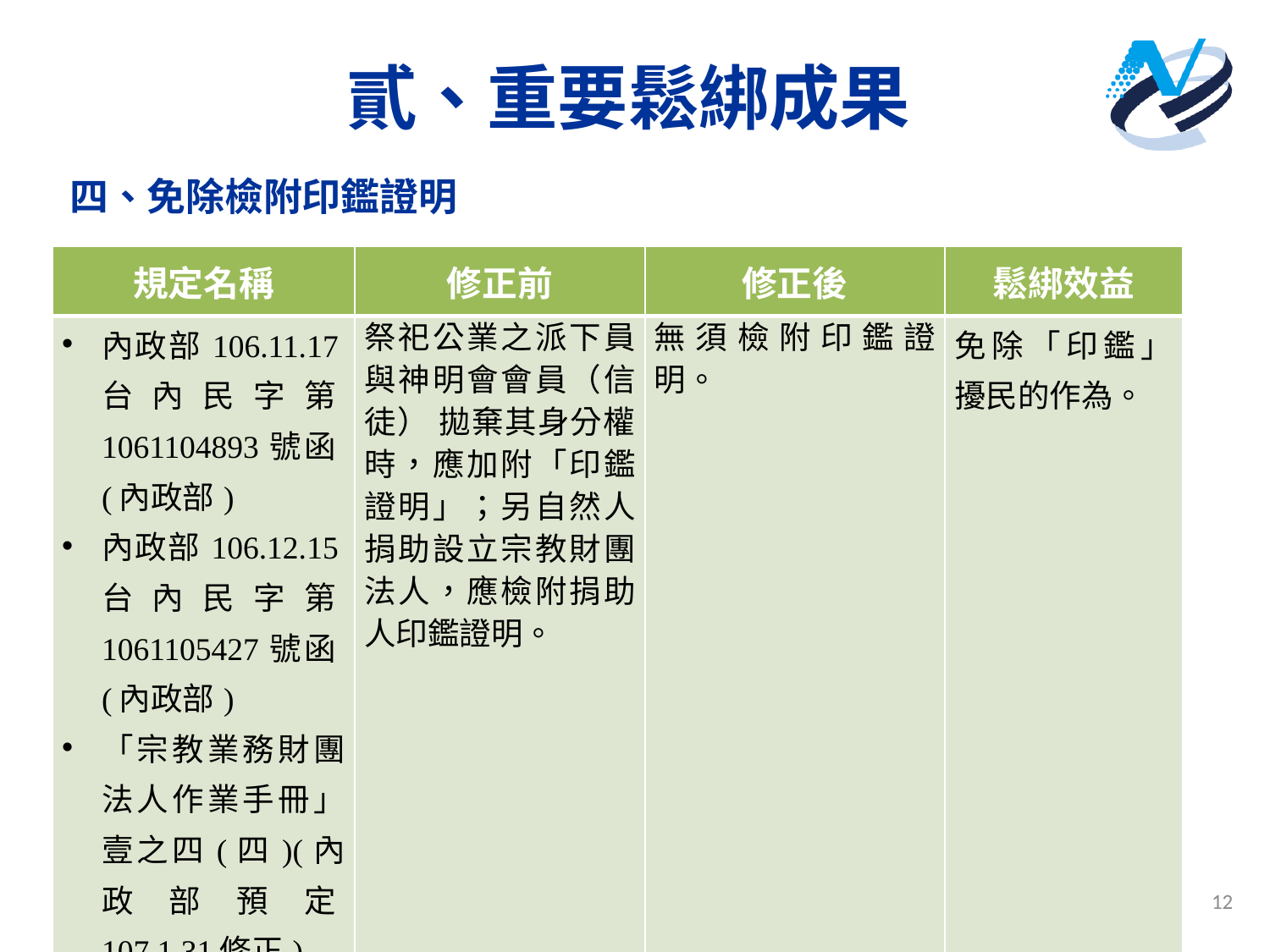

# 貳、重要鬆綁成果
四、免除檢附印鑑證明
| 規定名稱 | 修正前 | 修正後 | 鬆綁效益 |
| --- | --- | --- | --- |
| 內政部106.11.17台內民字第1061104893號函(內政部) 內政部106.12.15台內民字第1061105427號函(內政部) 「宗教業務財團法人作業手冊」壹之四(四)(內政部預定107.1.31修正) | 祭祀公業之派下員與神明會會員（信徒） 拋棄其身分權時，應加附「印鑑證明」；另自然人捐助設立宗教財團法人，應檢附捐助人印鑑證明。 | 無須檢附印鑑證明。 | 免除「印鑑」擾民的作為。 |
12